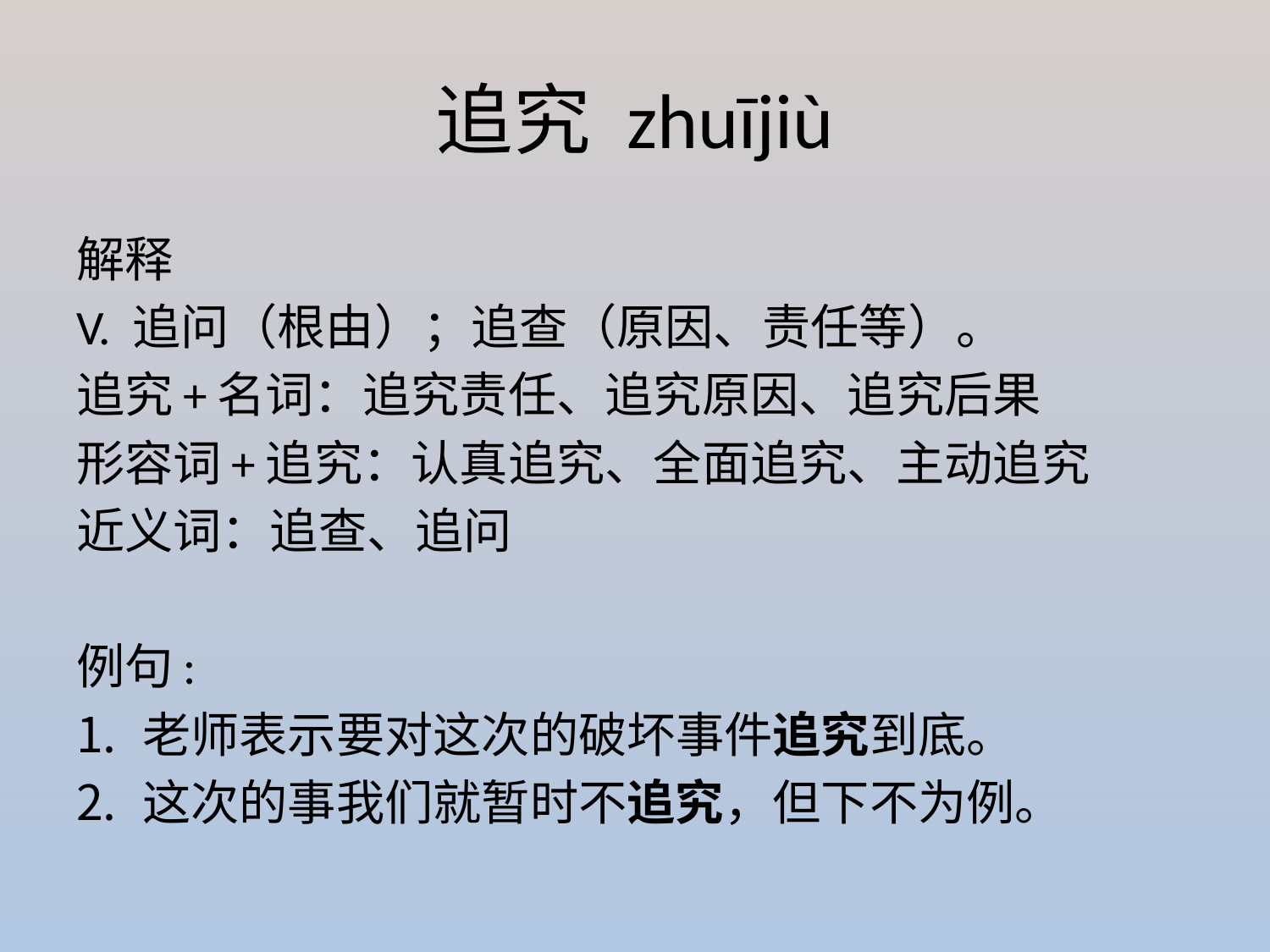

# 追究 zhuījiù
解释
V. 追问（根由）；追查（原因、责任等）。
追究+名词：追究责任、追究原因、追究后果
形容词+追究：认真追究、全面追究、主动追究
近义词：追查、追问

例句:
老师表示要对这次的破坏事件追究到底。
这次的事我们就暂时不追究，但下不为例。